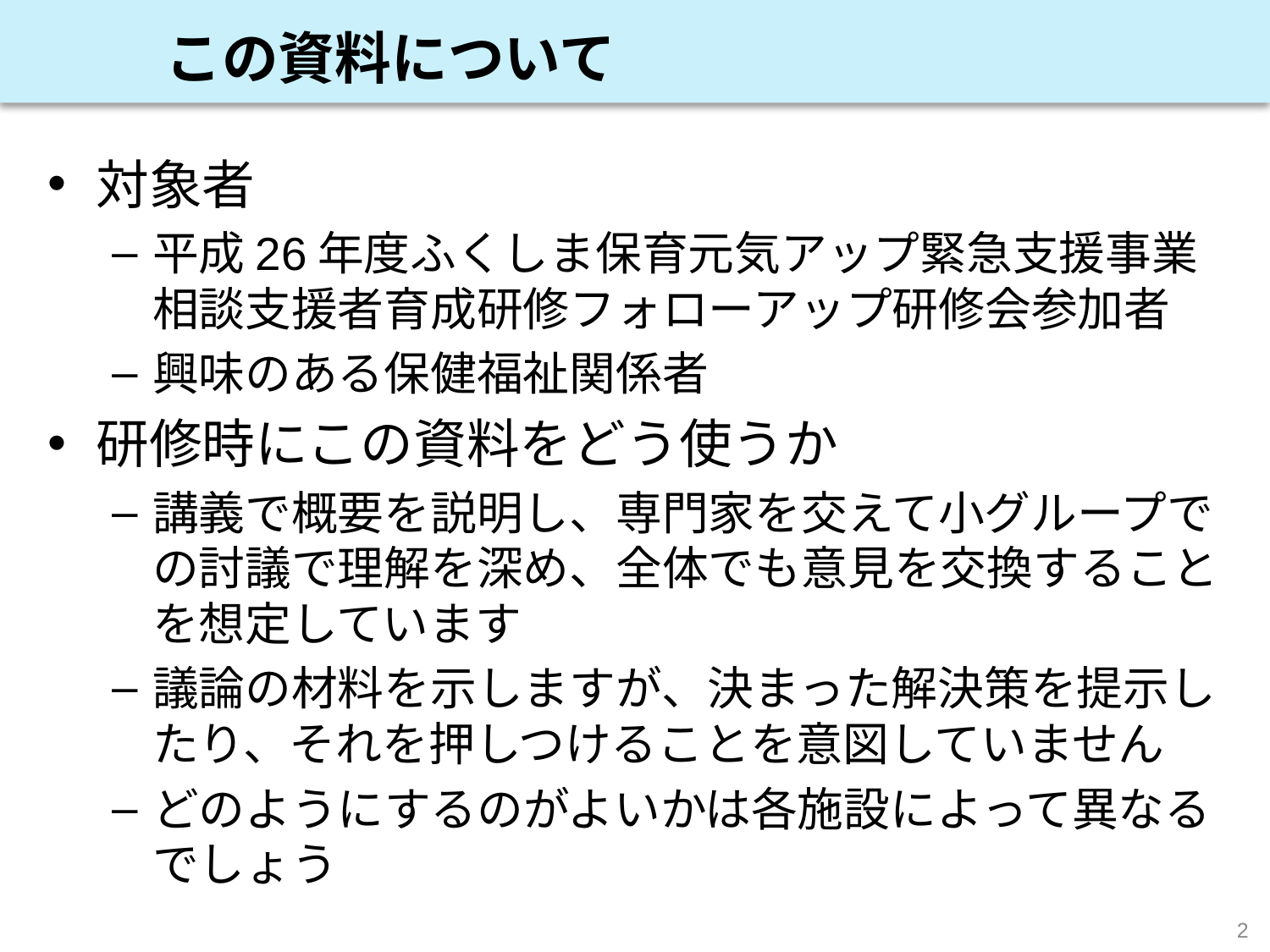

この資料について
対象者
平成26年度ふくしま保育元気アップ緊急支援事業相談支援者育成研修フォローアップ研修会参加者
興味のある保健福祉関係者
研修時にこの資料をどう使うか
講義で概要を説明し、専門家を交えて小グループでの討議で理解を深め、全体でも意見を交換することを想定しています
議論の材料を示しますが、決まった解決策を提示したり、それを押しつけることを意図していません
どのようにするのがよいかは各施設によって異なるでしょう

2